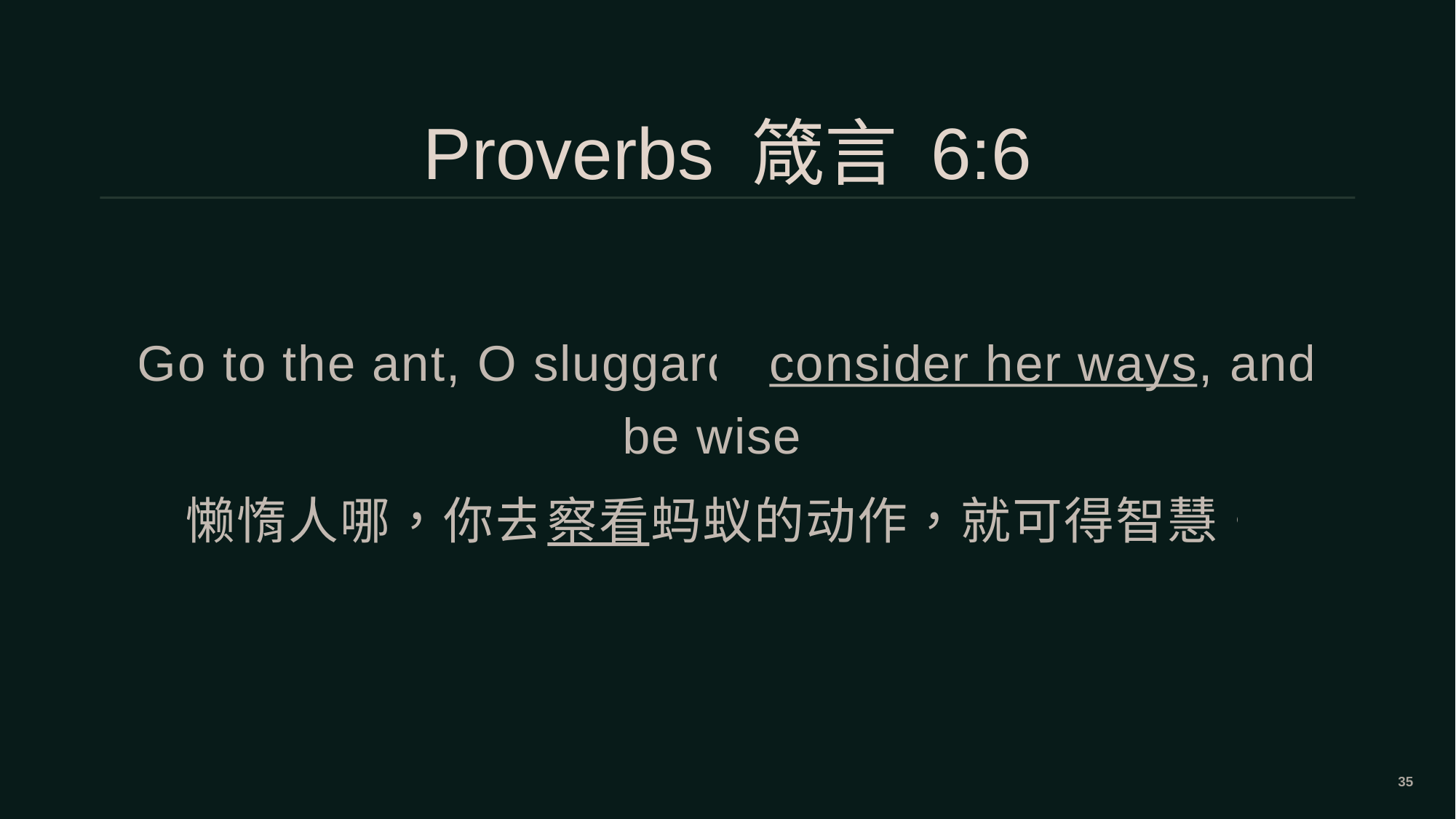

Proverbs 箴言 6:6
Go to the ant, O sluggard; consider her ways, and be wise.
懒惰人哪，你去察看蚂蚁的动作，就可得智慧。
35